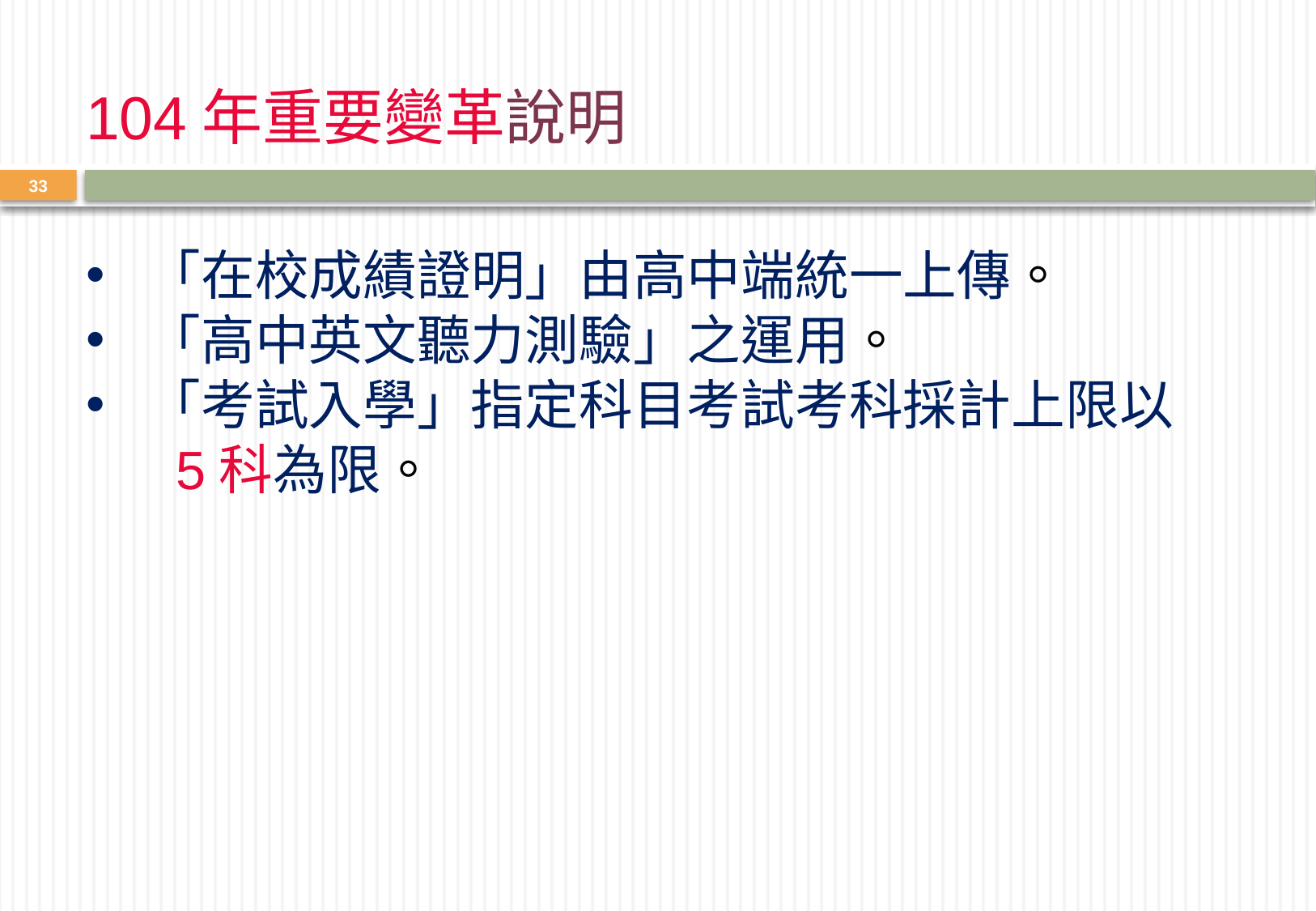

104年重要變革說明
33
「在校成績證明」由高中端統一上傳。
「高中英文聽力測驗」之運用。
「考試入學」指定科目考試考科採計上限以
      5科為限。